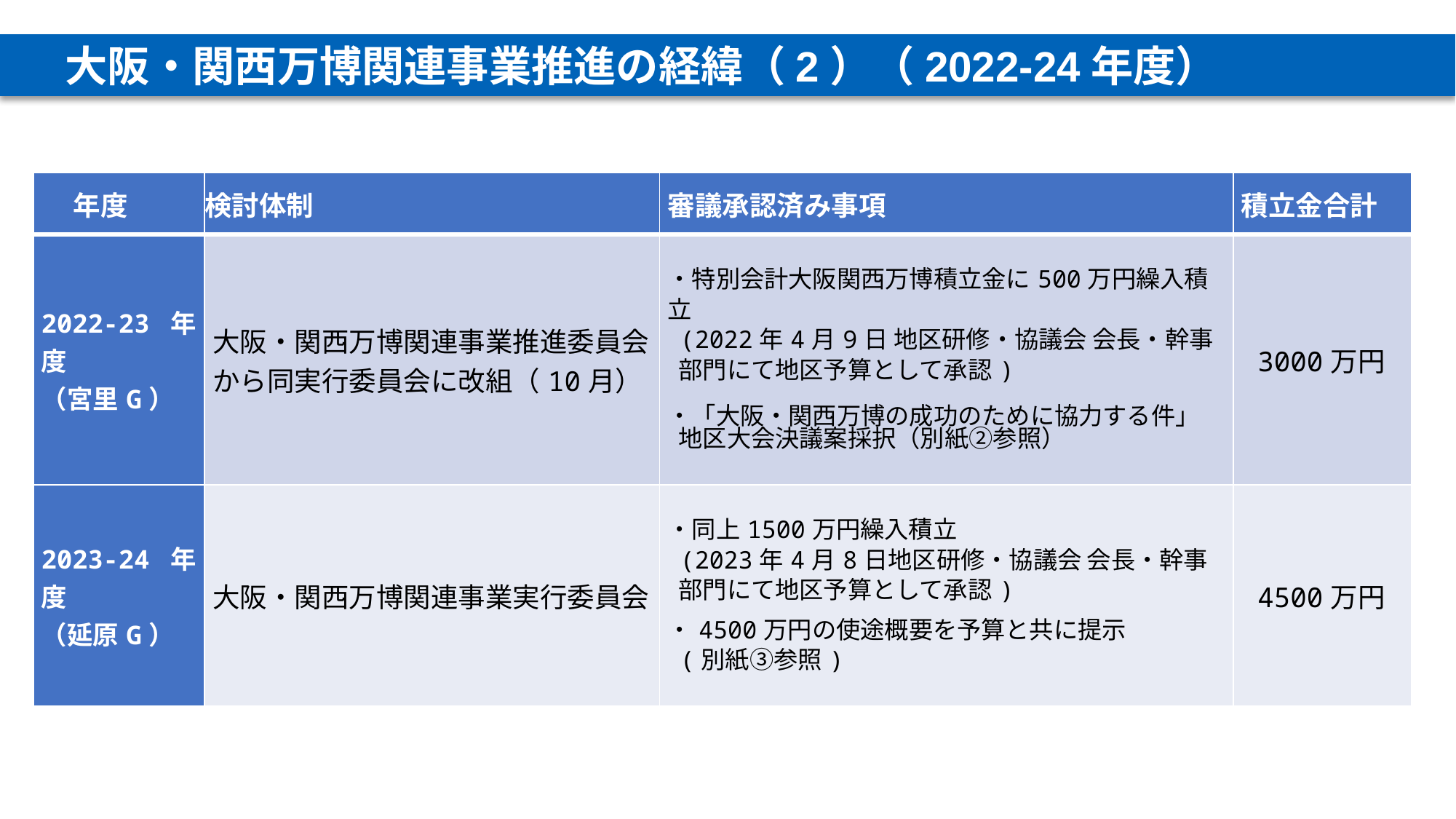

大阪・関西万博関連事業推進の経緯（2）（2022-24年度）
| 年度 | 検討体制 | 審議承認済み事項 | 積立金合計 |
| --- | --- | --- | --- |
| 2022-23年度 （宮里G） | 大阪・関西万博関連事業推進委員会 から同実行委員会に改組（10月） | ・特別会計大阪関西万博積立金に500万円繰入積立 (2022年4月9日 地区研修・協議会 会長・幹事 部門にて地区予算として承認) ・「大阪・関西万博の成功のために協力する件」 地区大会決議案採択（別紙②参照） | 3000万円 |
| 2023-24年度 （延原G） | 大阪・関西万博関連事業実行委員会 | ・同上1500万円繰入積立 (2023年4月8日地区研修・協議会 会長・幹事 部門にて地区予算として承認) ・4500万円の使途概要を予算と共に提示 (別紙③参照) | 4500万円 |